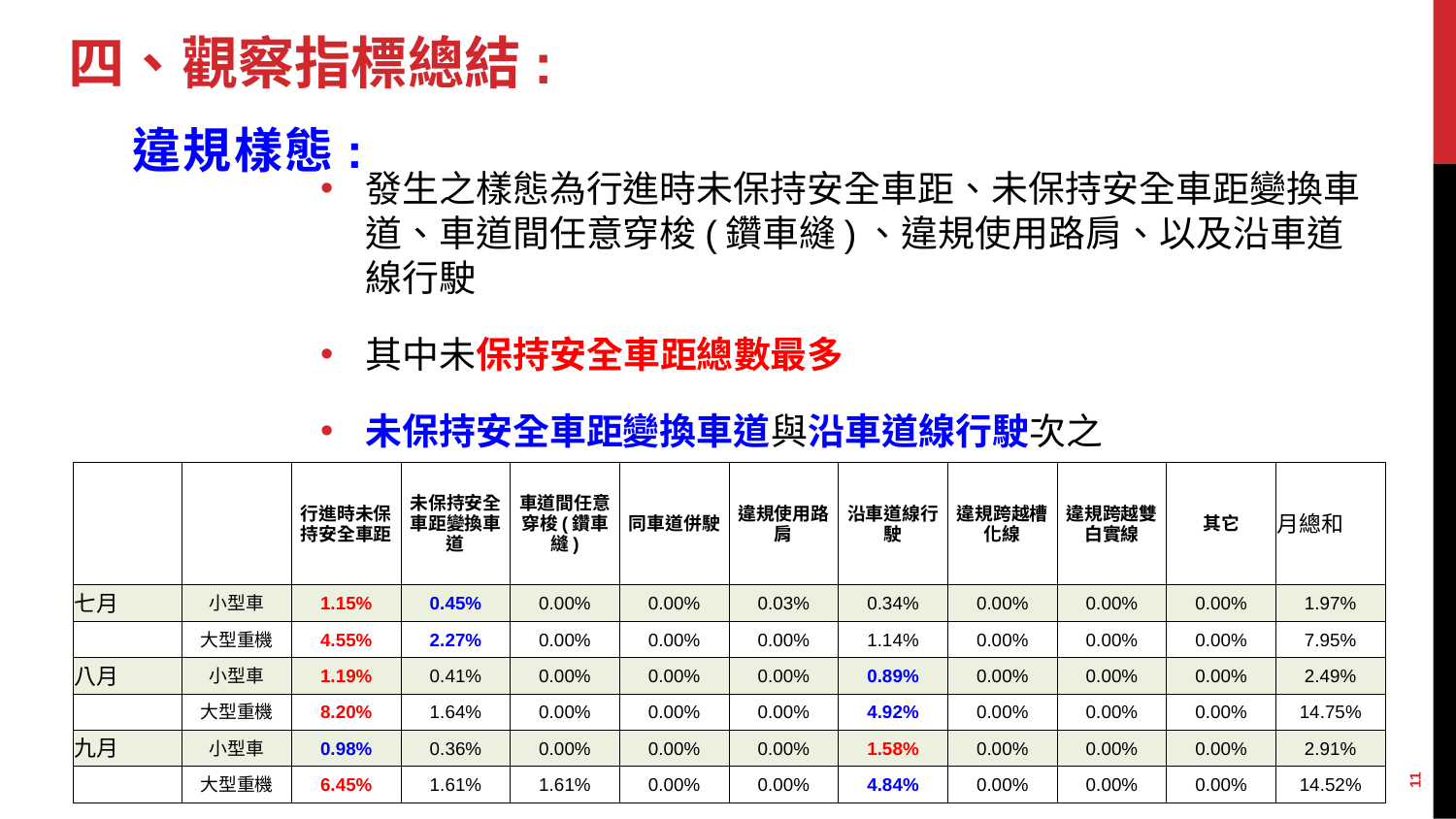

# 四、觀察指標總結:
違規樣態:
發生之樣態為行進時未保持安全車距、未保持安全車距變換車道、車道間任意穿梭(鑽車縫)、違規使用路肩、以及沿車道線行駛

其中未保持安全車距總數最多

未保持安全車距變換車道與沿車道線行駛次之

|  |  | 行進時未保持安全車距 | 未保持安全車距變換車道 | 車道間任意穿梭(鑽車縫) | 同車道併駛 | 違規使用路肩 | 沿車道線行駛 | 違規跨越槽化線 | 違規跨越雙白實線 | 其它 | 月總和 |
| --- | --- | --- | --- | --- | --- | --- | --- | --- | --- | --- | --- |
| 七月 | 小型車 | 1.15% | 0.45% | 0.00% | 0.00% | 0.03% | 0.34% | 0.00% | 0.00% | 0.00% | 1.97% |
|  | 大型重機 | 4.55% | 2.27% | 0.00% | 0.00% | 0.00% | 1.14% | 0.00% | 0.00% | 0.00% | 7.95% |
| 八月 | 小型車 | 1.19% | 0.41% | 0.00% | 0.00% | 0.00% | 0.89% | 0.00% | 0.00% | 0.00% | 2.49% |
|  | 大型重機 | 8.20% | 1.64% | 0.00% | 0.00% | 0.00% | 4.92% | 0.00% | 0.00% | 0.00% | 14.75% |
| 九月 | 小型車 | 0.98% | 0.36% | 0.00% | 0.00% | 0.00% | 1.58% | 0.00% | 0.00% | 0.00% | 2.91% |
|  | 大型重機 | 6.45% | 1.61% | 1.61% | 0.00% | 0.00% | 4.84% | 0.00% | 0.00% | 0.00% | 14.52% |
11